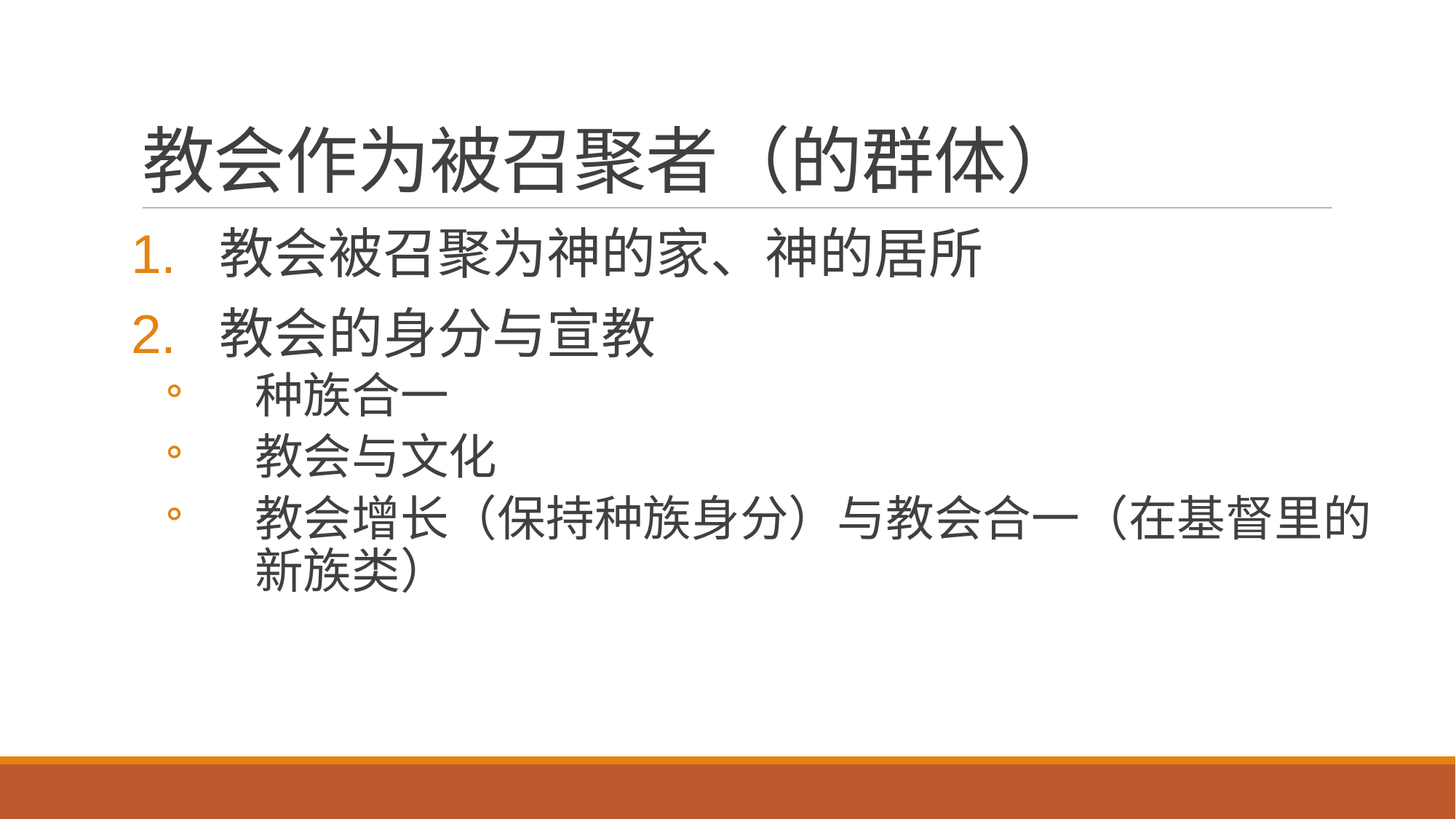

# 教会作为被召聚者（的群体）
教会被召聚为神的家、神的居所
教会的身分与宣教
种族合一
教会与文化
教会增长（保持种族身分）与教会合一（在基督里的新族类）